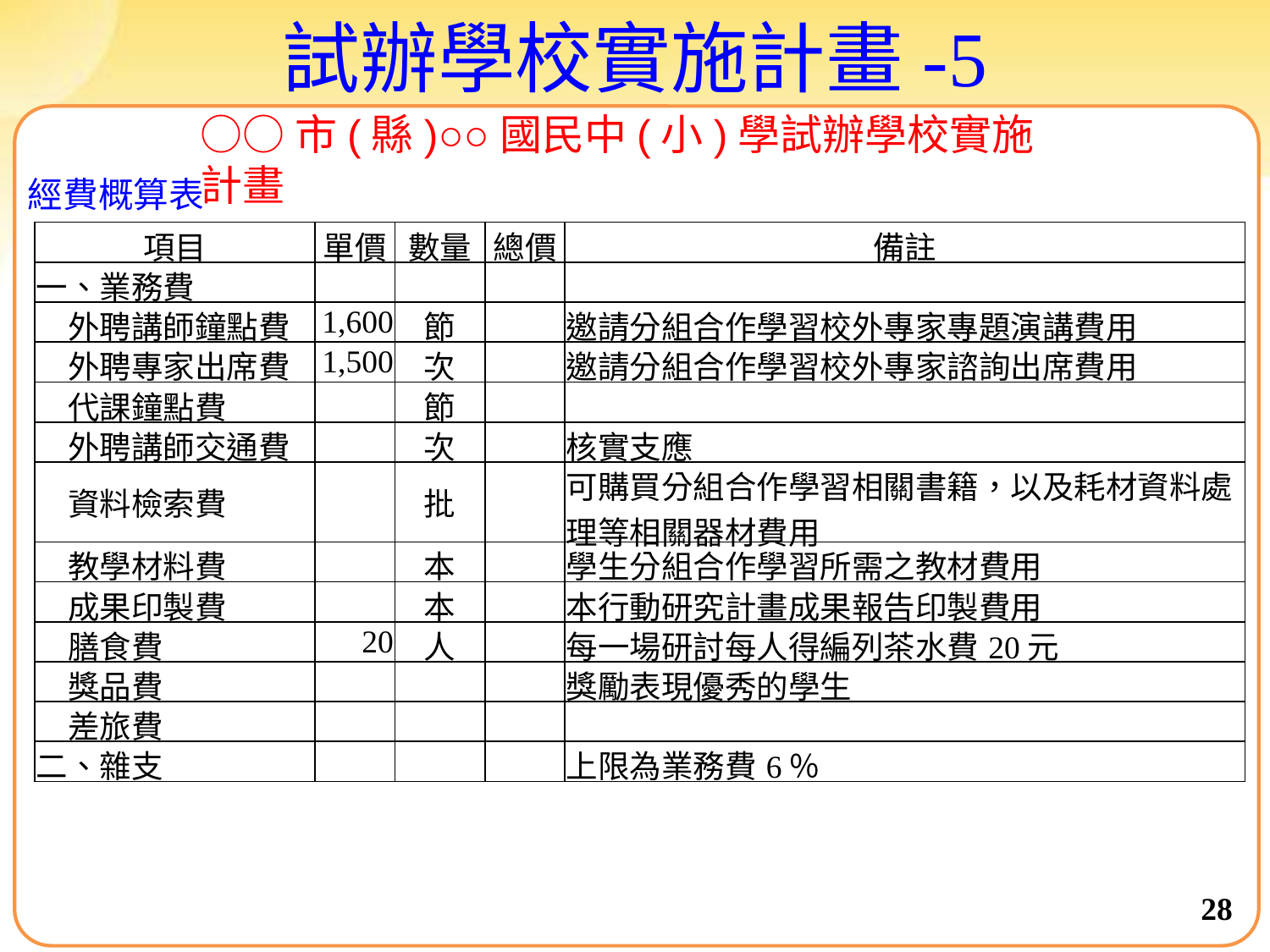

# 試辦學校實施計畫-5
○○市(縣)○○國民中(小)學試辦學校實施計畫

經費概算表
| 項目 | 單價 | 數量 | 總價 | 備註 |
| --- | --- | --- | --- | --- |
| 一、業務費 |  |  |  |  |
| 外聘講師鐘點費 | 1,600 | 節 |  | 邀請分組合作學習校外專家專題演講費用 |
| 外聘專家出席費 | 1,500 | 次 |  | 邀請分組合作學習校外專家諮詢出席費用 |
| 代課鐘點費 |  | 節 |  |  |
| 外聘講師交通費 |  | 次 |  | 核實支應 |
| 資料檢索費 |  | 批 |  | 可購買分組合作學習相關書籍，以及耗材資料處理等相關器材費用 |
| 教學材料費 |  | 本 |  | 學生分組合作學習所需之教材費用 |
| 成果印製費 |  | 本 |  | 本行動研究計畫成果報告印製費用 |
| 膳食費 | 20 | 人 |  | 每一場研討每人得編列茶水費20元 |
| 獎品費 |  |  |  | 獎勵表現優秀的學生 |
| 差旅費 |  |  |  |  |
| 二、雜支 |  |  |  | 上限為業務費6％ |
28